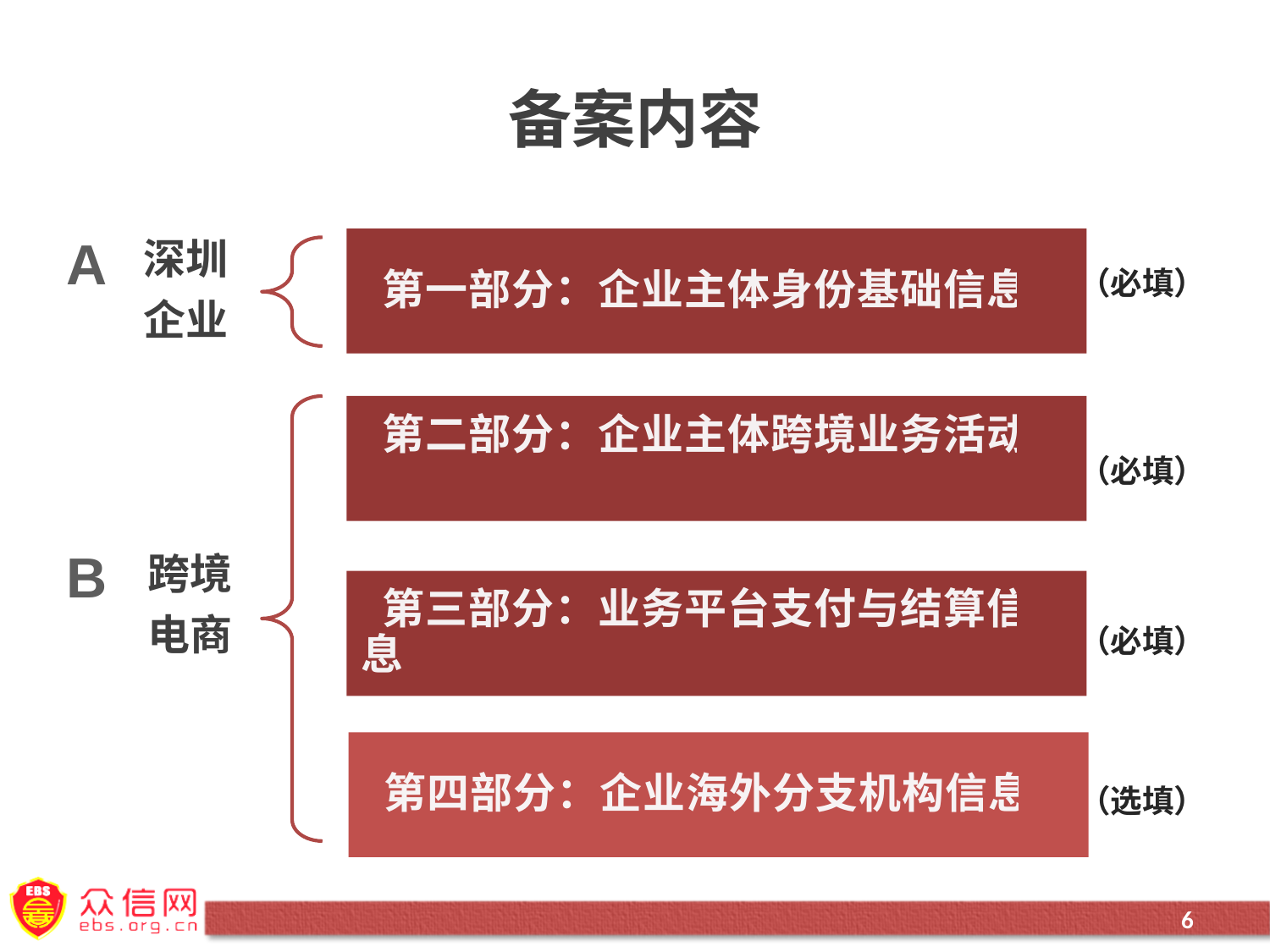

# 备案内容
深圳
企业
 第一部分：企业主体身份基础信息
A

（必填）

 第二部分：企业主体跨境业务活动
（必填）
跨境
电商
B
 第三部分：业务平台支付与结算信息
（必填）
 第四部分：企业海外分支机构信息
（选填）
6